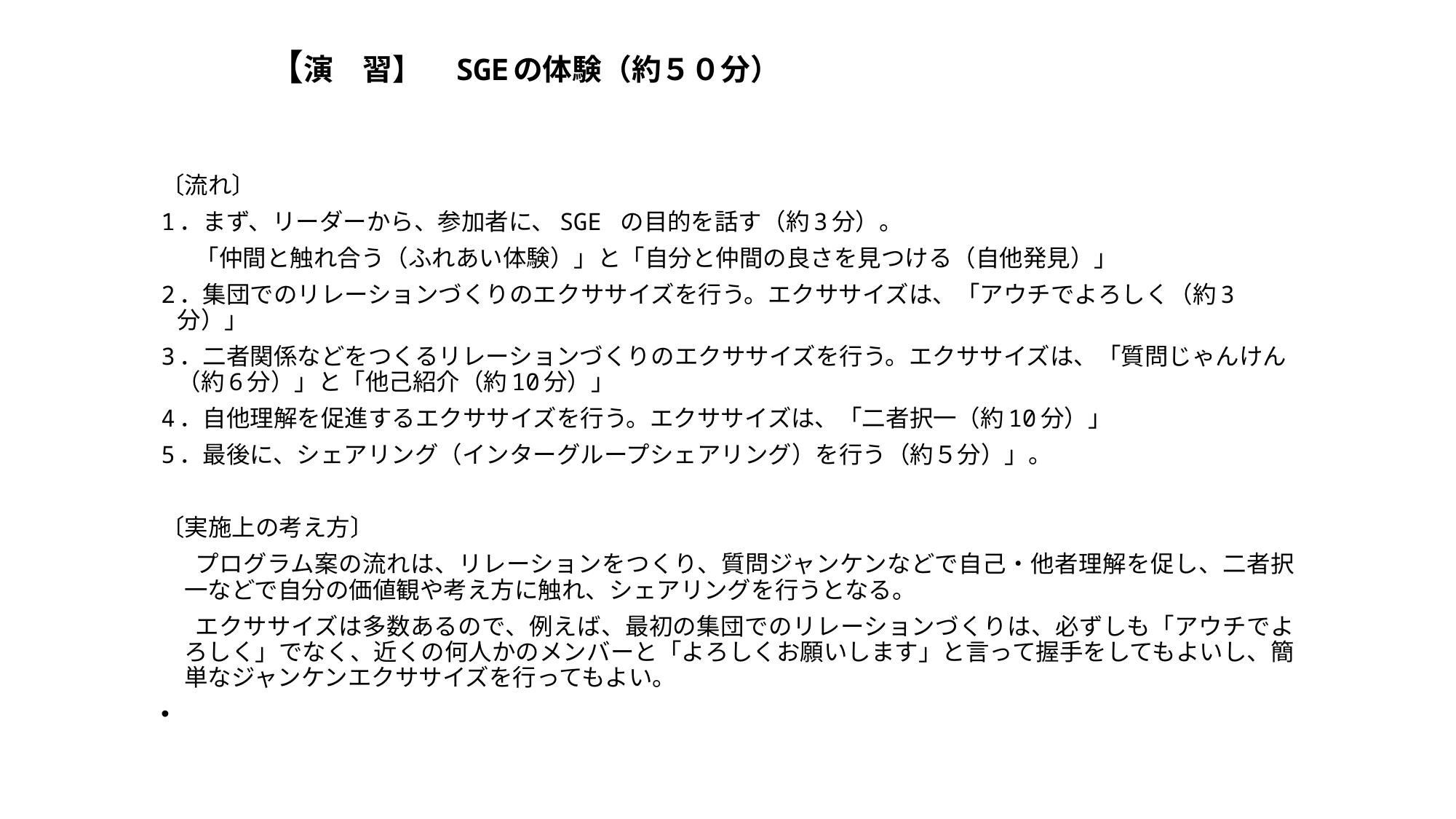

# 【演　習】　SGEの体験（約５０分）
〔流れ〕
1．まず、リーダーから、参加者に、SGE の目的を話す（約3分）。
「仲間と触れ合う（ふれあい体験）」と「自分と仲間の良さを見つける（自他発見）」
2．集団でのリレーションづくりのエクササイズを行う。エクササイズは、「アウチでよろしく（約3分）」
3．二者関係などをつくるリレーションづくりのエクササイズを行う。エクササイズは、「質問じゃんけん（約6分）」と「他己紹介（約10分）」
4．自他理解を促進するエクササイズを行う。エクササイズは、「二者択一（約10分）」
5．最後に、シェアリング（インターグループシェアリング）を行う（約５分）」。

〔実施上の考え方〕
プログラム案の流れは、リレーションをつくり、質問ジャンケンなどで自己・他者理解を促し、二者択一などで自分の価値観や考え方に触れ、シェアリングを行うとなる。
エクササイズは多数あるので、例えば、最初の集団でのリレーションづくりは、必ずしも「アウチでよろしく」でなく、近くの何人かのメンバーと「よろしくお願いします」と言って握手をしてもよいし、簡単なジャンケンエクササイズを行ってもよい。